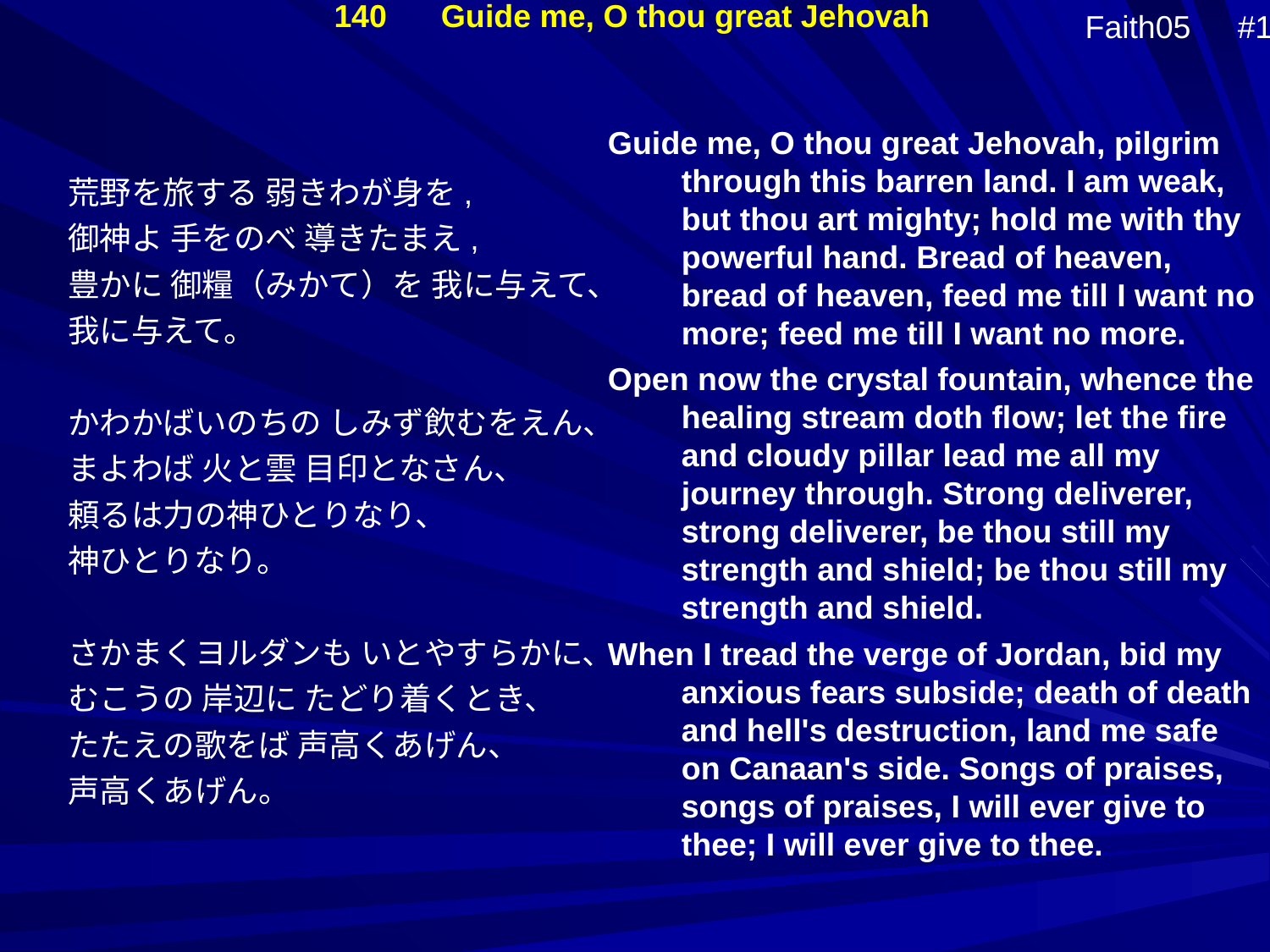

Faith05　#11
140　 Guide me, O thou great Jehovah
Guide me, O thou great Jehovah, pilgrim through this barren land. I am weak, but thou art mighty; hold me with thy powerful hand. Bread of heaven, bread of heaven, feed me till I want no more; feed me till I want no more.
Open now the crystal fountain, whence the healing stream doth flow; let the fire and cloudy pillar lead me all my journey through. Strong deliverer, strong deliverer, be thou still my strength and shield; be thou still my strength and shield.
When I tread the verge of Jordan, bid my anxious fears subside; death of death and hell's destruction, land me safe on Canaan's side. Songs of praises, songs of praises, I will ever give to thee; I will ever give to thee.
荒野を旅する 弱きわが身を,
御神よ 手をのべ 導きたまえ,
豊かに 御糧（みかて）を 我に与えて、
我に与えて。

かわかばいのちの しみず飲むをえん、
まよわば 火と雲 目印となさん、
頼るは力の神ひとりなり、
神ひとりなり。

さかまくヨルダンも いとやすらかに、
むこうの 岸辺に たどり着くとき、
たたえの歌をば 声高くあげん、
声高くあげん。